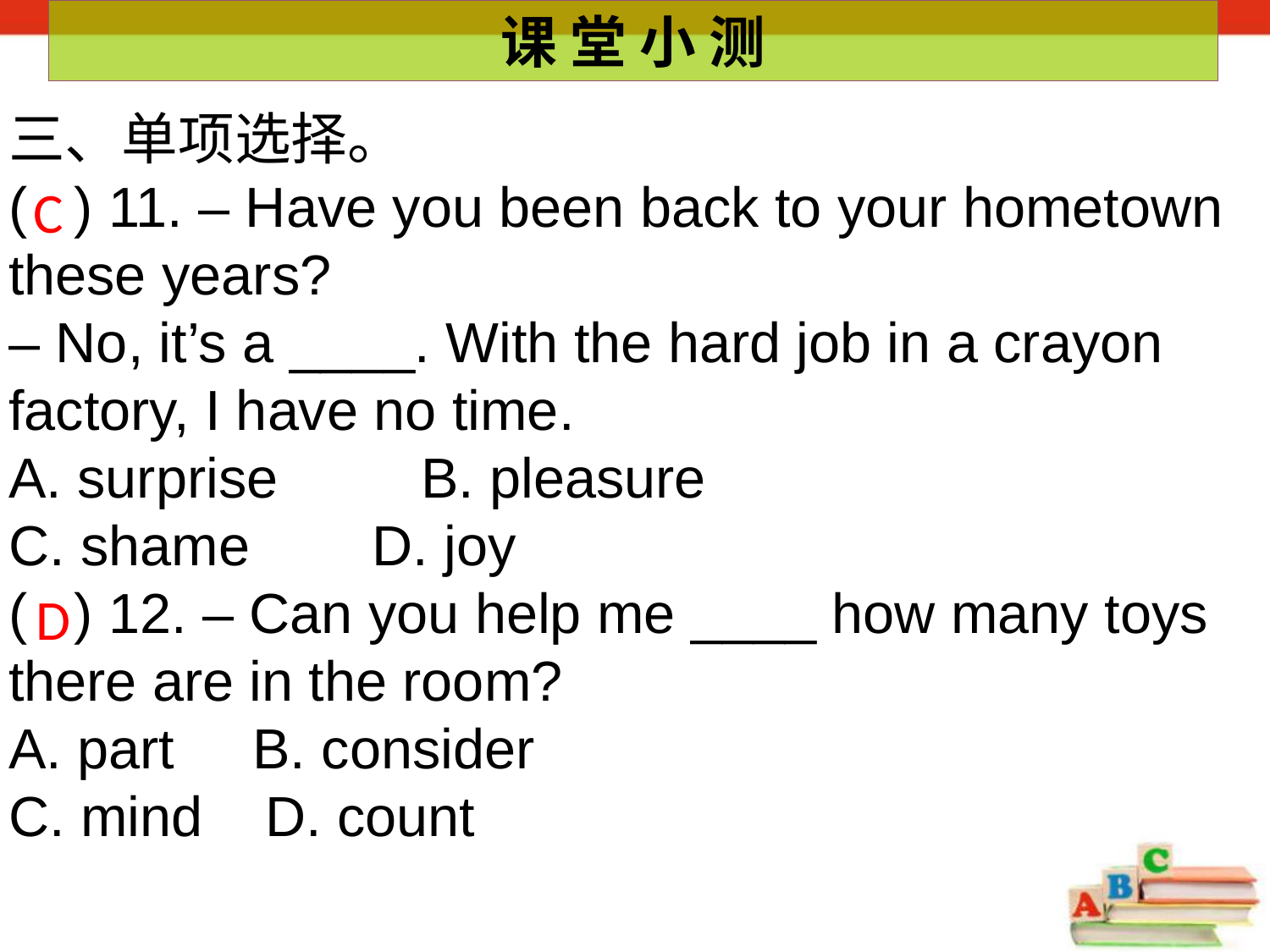

课 堂 小 测
三、单项选择。
(   ) 11. – Have you been back to your hometown these years?
– No, it’s a ____. With the hard job in a crayon factory, I have no time.
A. surprise	  B. pleasure
C. shame	       D. joy
(   ) 12. – Can you help me ____ how many toys there are in the room?
A. part     B. consider
C. mind    D. count
C
D